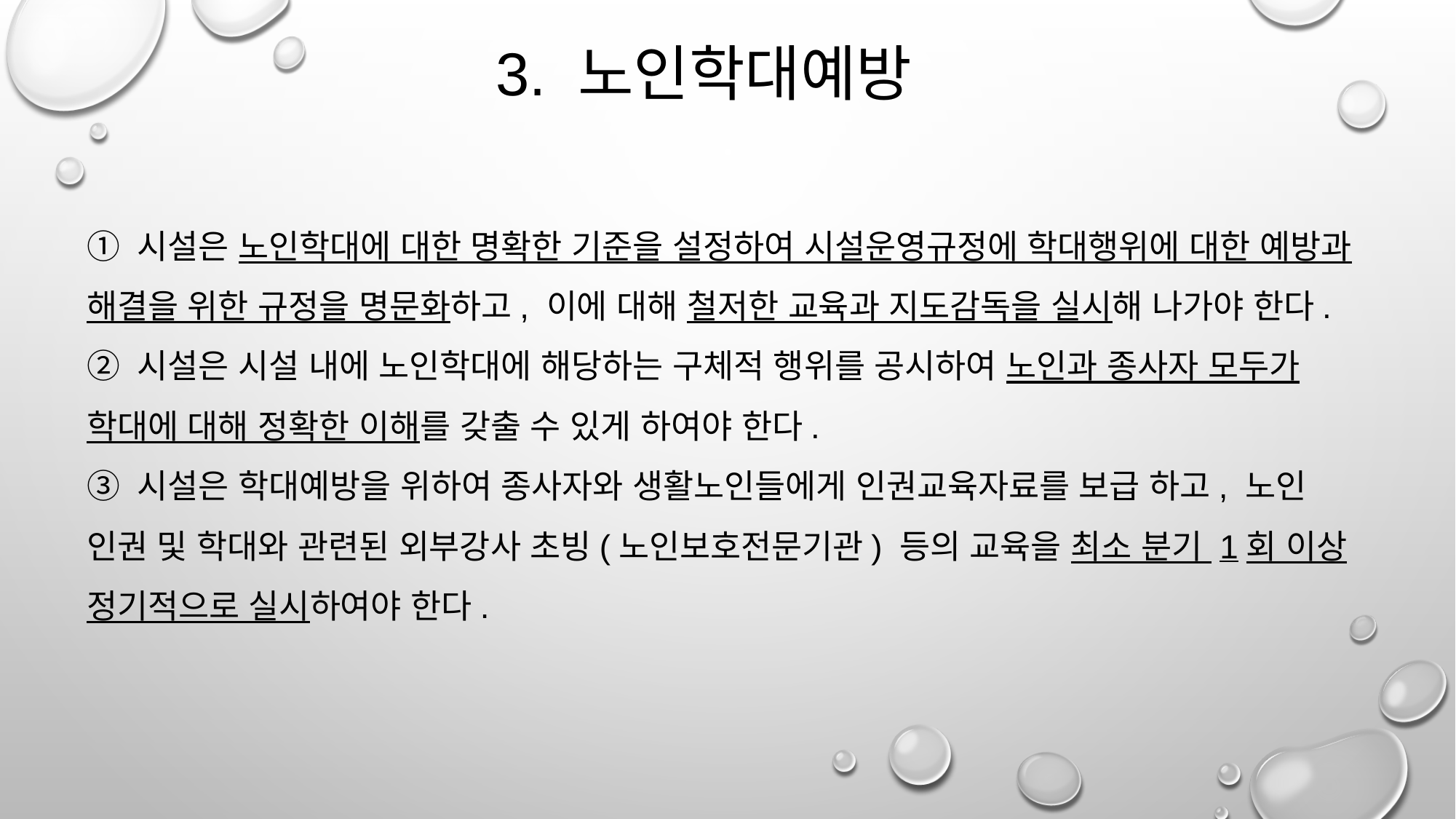

3. 노인학대예방
① 시설은 노인학대에 대한 명확한 기준을 설정하여 시설운영규정에 학대행위에 대한 예방과 해결을 위한 규정을 명문화하고, 이에 대해 철저한 교육과 지도감독을 실시해 나가야 한다.
② 시설은 시설 내에 노인학대에 해당하는 구체적 행위를 공시하여 노인과 종사자 모두가 학대에 대해 정확한 이해를 갖출 수 있게 하여야 한다.
③ 시설은 학대예방을 위하여 종사자와 생활노인들에게 인권교육자료를 보급 하고, 노인 인권 및 학대와 관련된 외부강사 초빙(노인보호전문기관) 등의 교육을 최소 분기 1회 이상 정기적으로 실시하여야 한다.